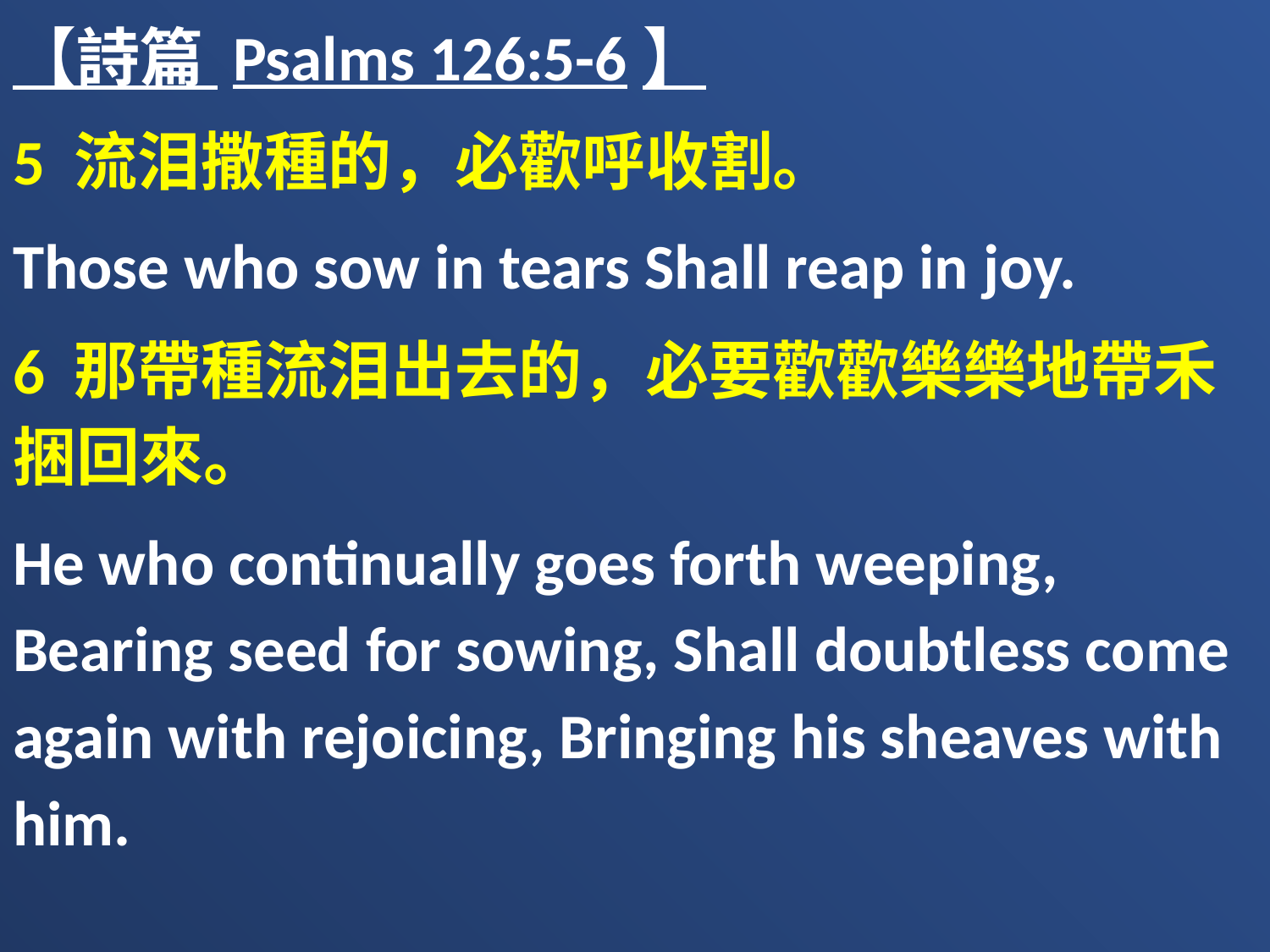

【詩篇 Psalms 126:5-6】
5 流泪撒種的，必歡呼收割。
Those who sow in tears Shall reap in joy.
6 那帶種流泪出去的，必要歡歡樂樂地帶禾捆回來。
He who continually goes forth weeping, Bearing seed for sowing, Shall doubtless come again with rejoicing, Bringing his sheaves with him.